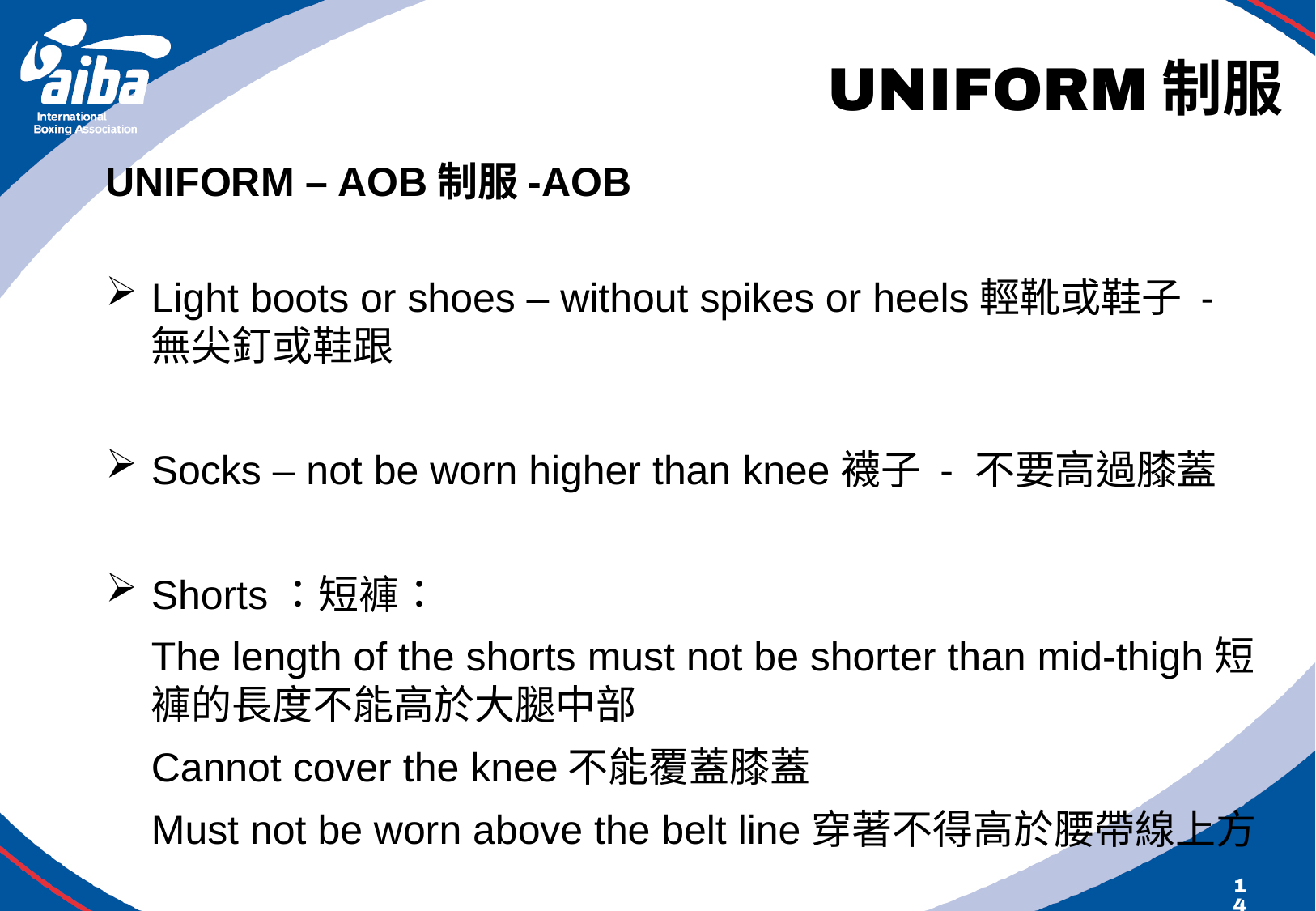

# UNIFORM制服
UNIFORM – AOB制服-AOB

Light boots or shoes – without spikes or heels輕靴或鞋子 - 無尖釘或鞋跟

Socks – not be worn higher than knee襪子 - 不要高過膝蓋

Shorts：短褲：
	The length of the shorts must not be shorter than mid-thigh短褲的長度不能高於大腿中部
	Cannot cover the knee不能覆蓋膝蓋
	Must not be worn above the belt line穿著不得高於腰帶線上方

144